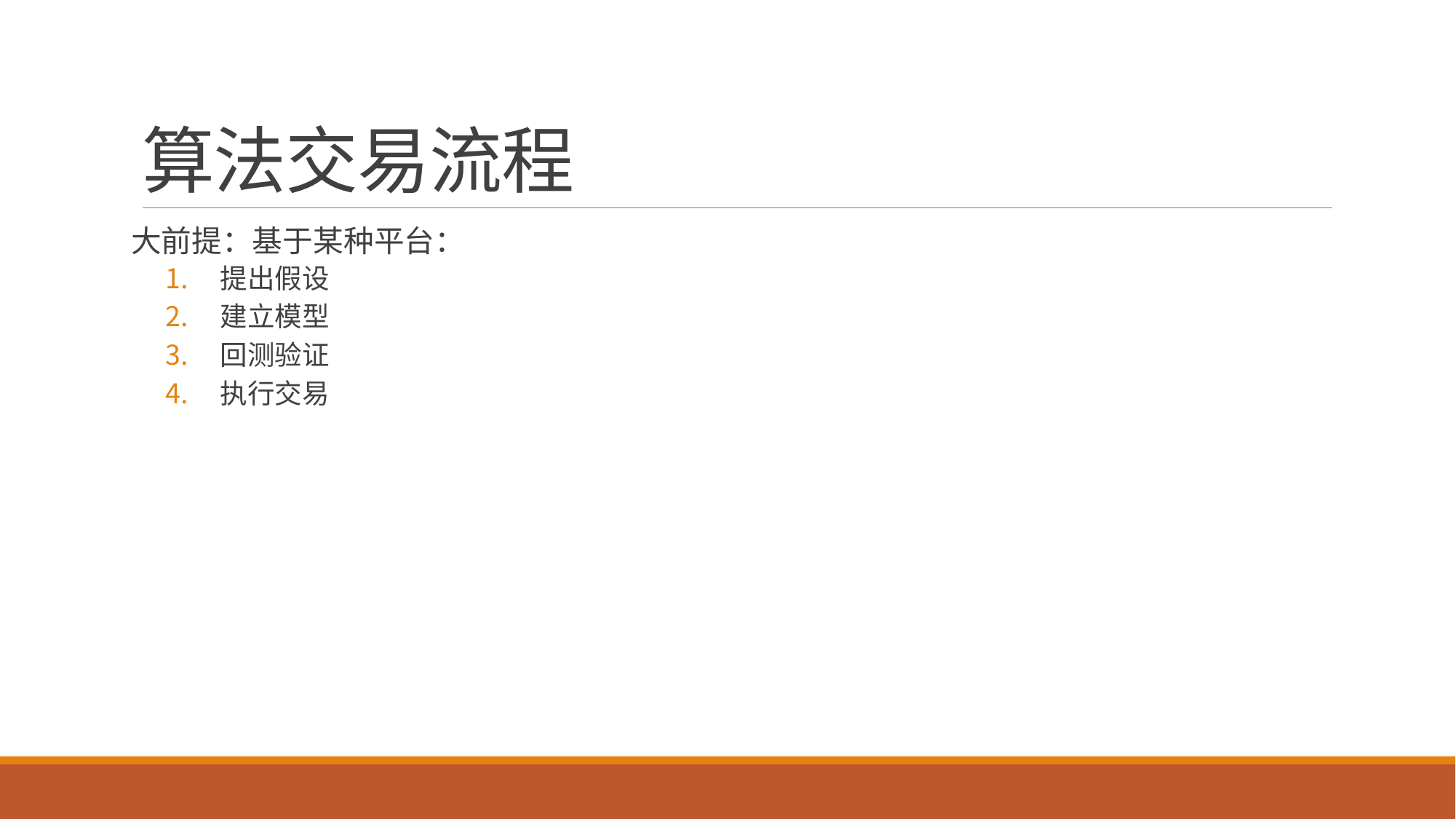

# 算法交易流程
大前提：基于某种平台：
提出假设
建立模型
回测验证
执行交易